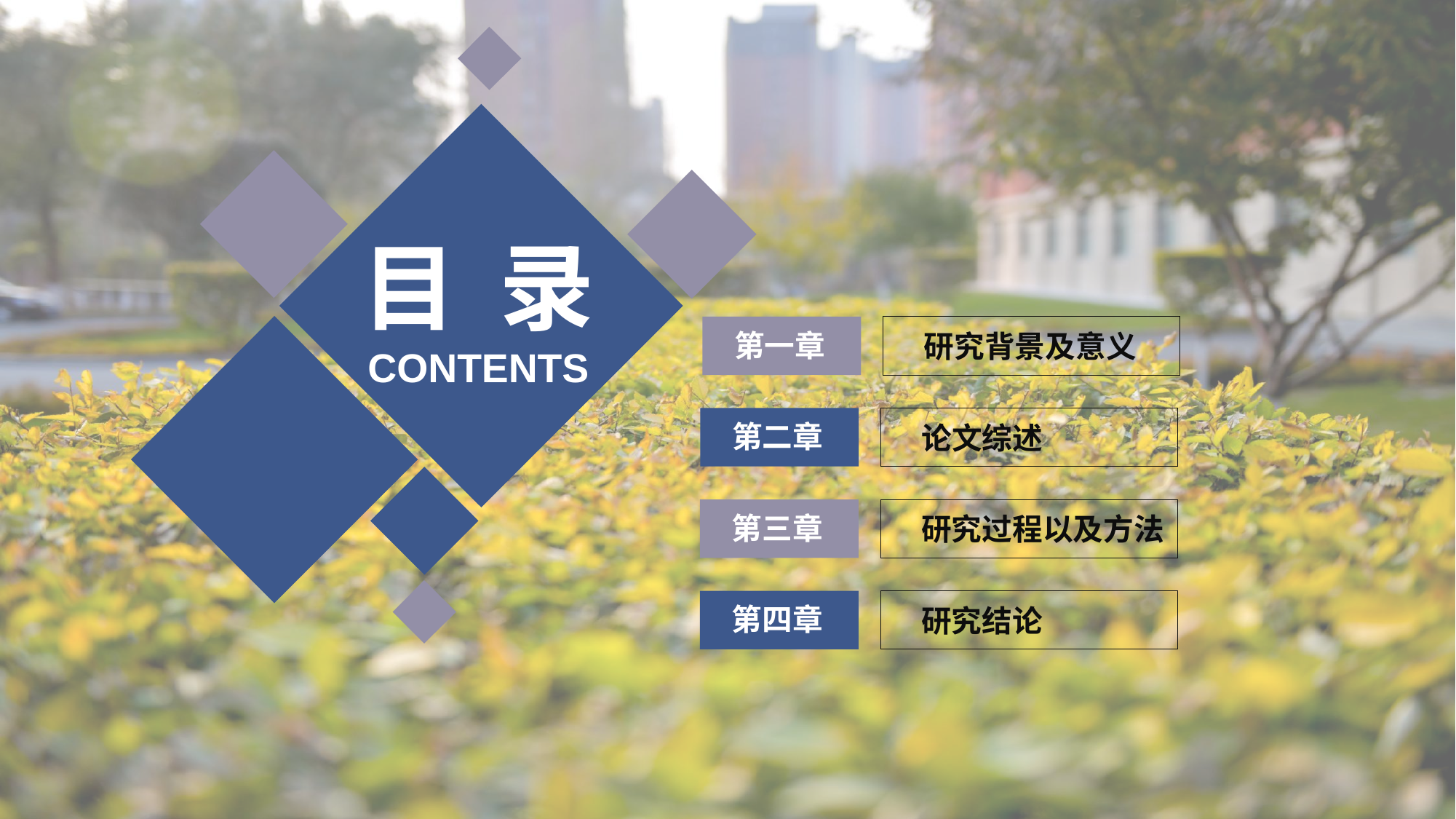

目  录

第一章

研究背景及意义
CONTENTS

第二章

论文综述

第三章

研究过程以及方法

第四章

研究结论